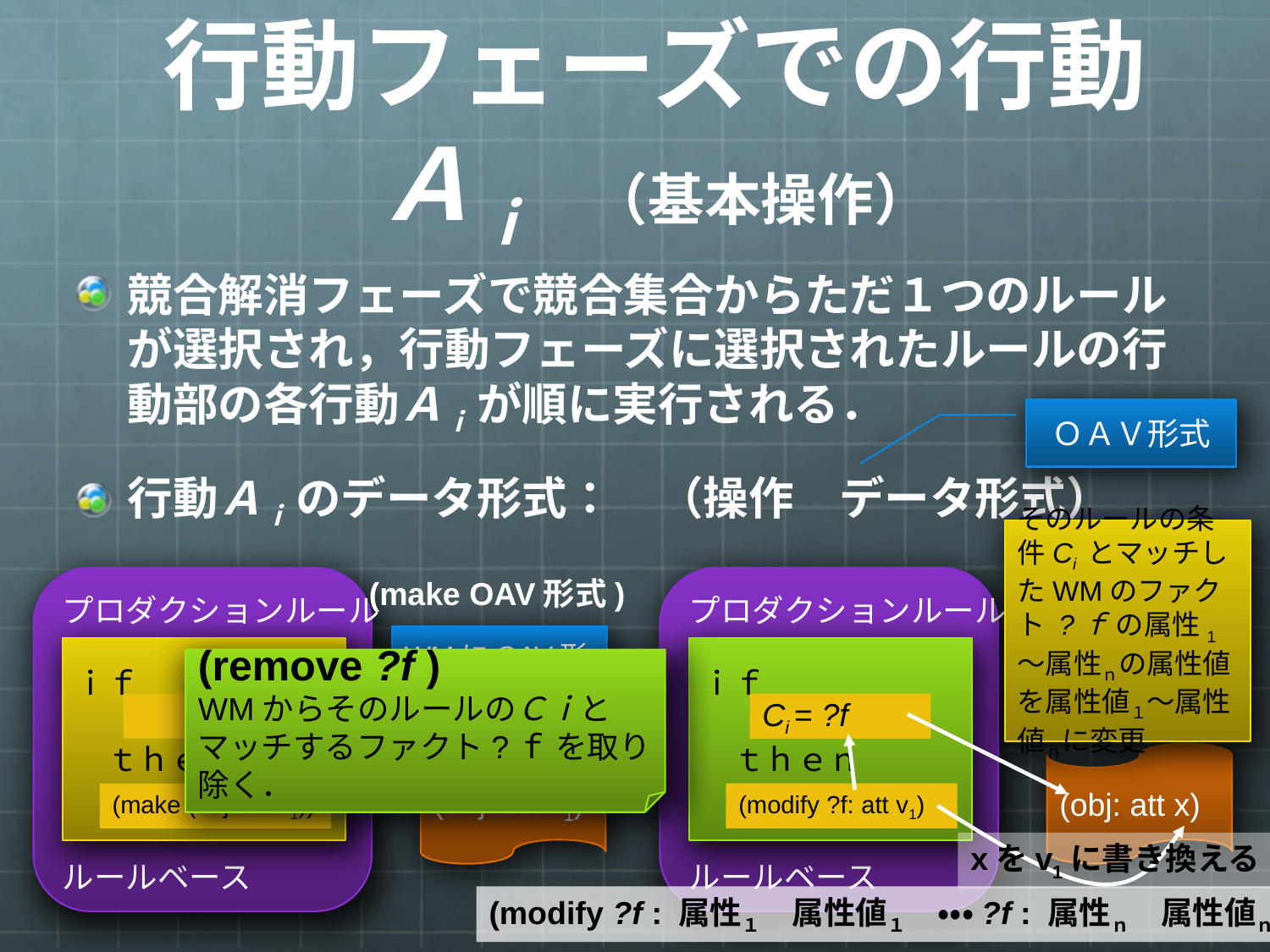

# 行動フェーズでの行動 Ａｉ　（基本操作）
競合解消フェーズで競合集合からただ１つのルールが選択され，行動フェーズに選択されたルールの行動部の各行動Ａｉ が順に実行される．
行動Ａｉ のデータ形式：　（操作　データ形式）
ＯＡＶ形式
そのルールの条件Ci とマッチしたWMのファクト ?ｆ の属性1～属性ｎの属性値を属性値１～属性値ｎに変更
(make OAV形式)
プロダクションルール

ルールベース
WMにOAV形式に追加
ｉｆ

　ｔｈｅｎ

(obj: att v1)
(make (obj: att v1))

プロダクションルール

ルールベース
ｉｆ

　ｔｈｅｎ

(remove ?f )
WMからそのルールのＣｉとマッチするファクト?ｆ を取り除く．
Ci = ?f

(obj: att x)
(modify ?f: att v1)

xをv1に書き換える
(modify ?f : 属性１　属性値１　・・・?f : 属性ｎ　属性値ｎ)